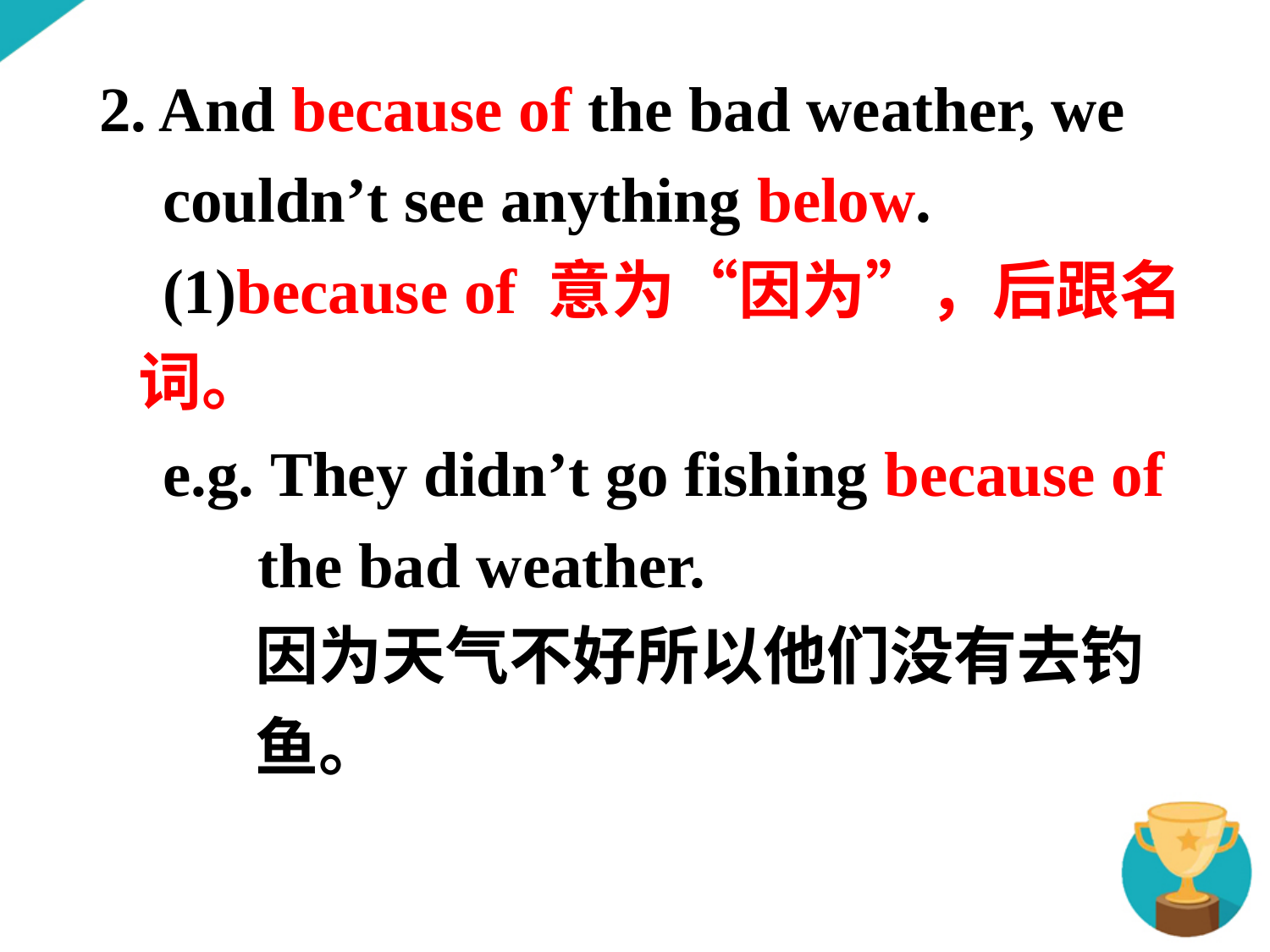

2. And because of the bad weather, we
      couldn’t see anything below.
      (1)because of 意为“因为”，后跟名词。
      e.g. They didn’t go fishing because of
            the bad weather.
            因为天气不好所以他们没有去钓
            鱼。